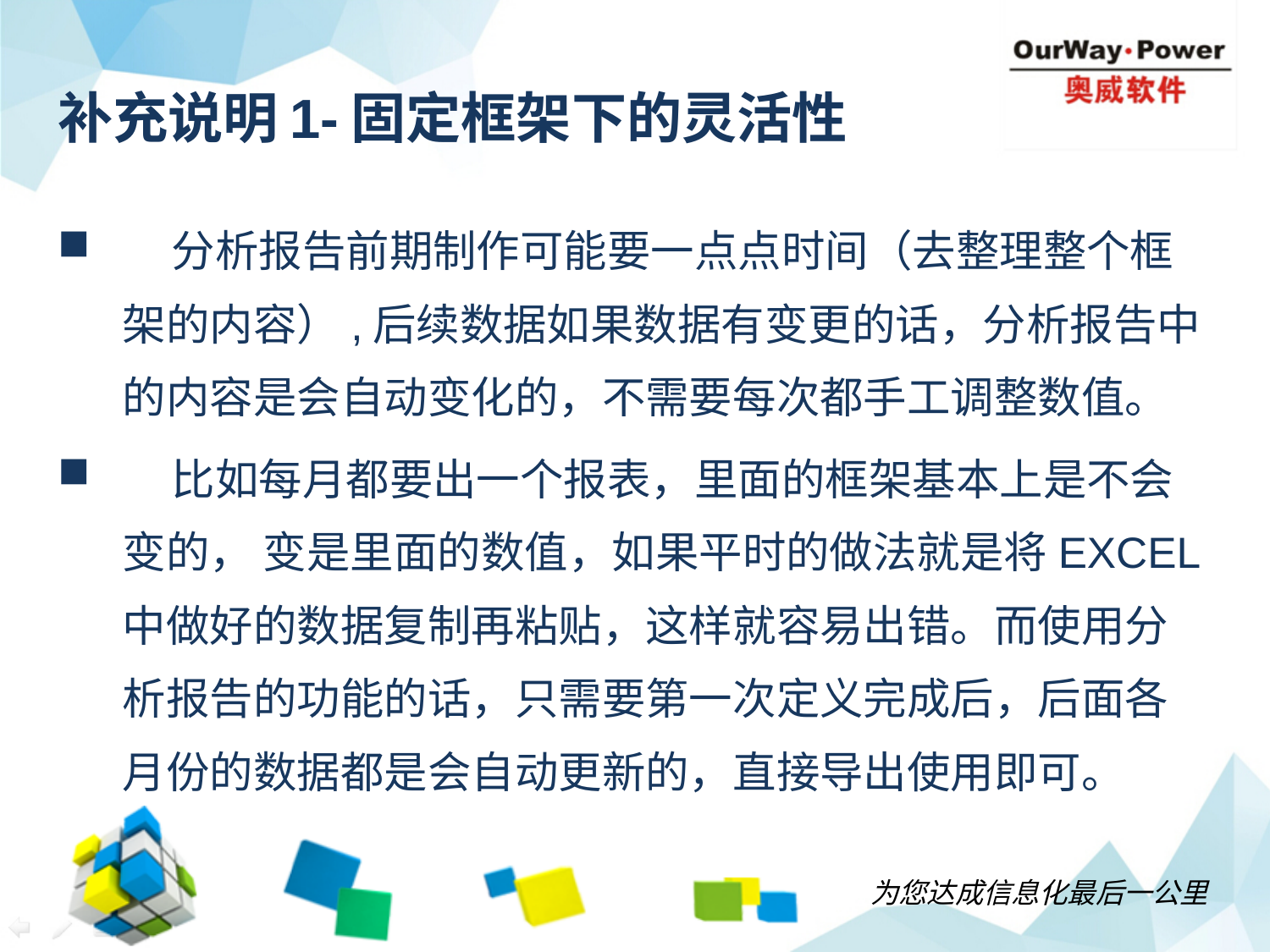

# 补充说明1-固定框架下的灵活性
    分析报告前期制作可能要一点点时间（去整理整个框架的内容）,后续数据如果数据有变更的话，分析报告中的内容是会自动变化的，不需要每次都手工调整数值。
    比如每月都要出一个报表，里面的框架基本上是不会变的， 变是里面的数值，如果平时的做法就是将EXCEL中做好的数据复制再粘贴，这样就容易出错。而使用分析报告的功能的话，只需要第一次定义完成后，后面各月份的数据都是会自动更新的，直接导出使用即可。